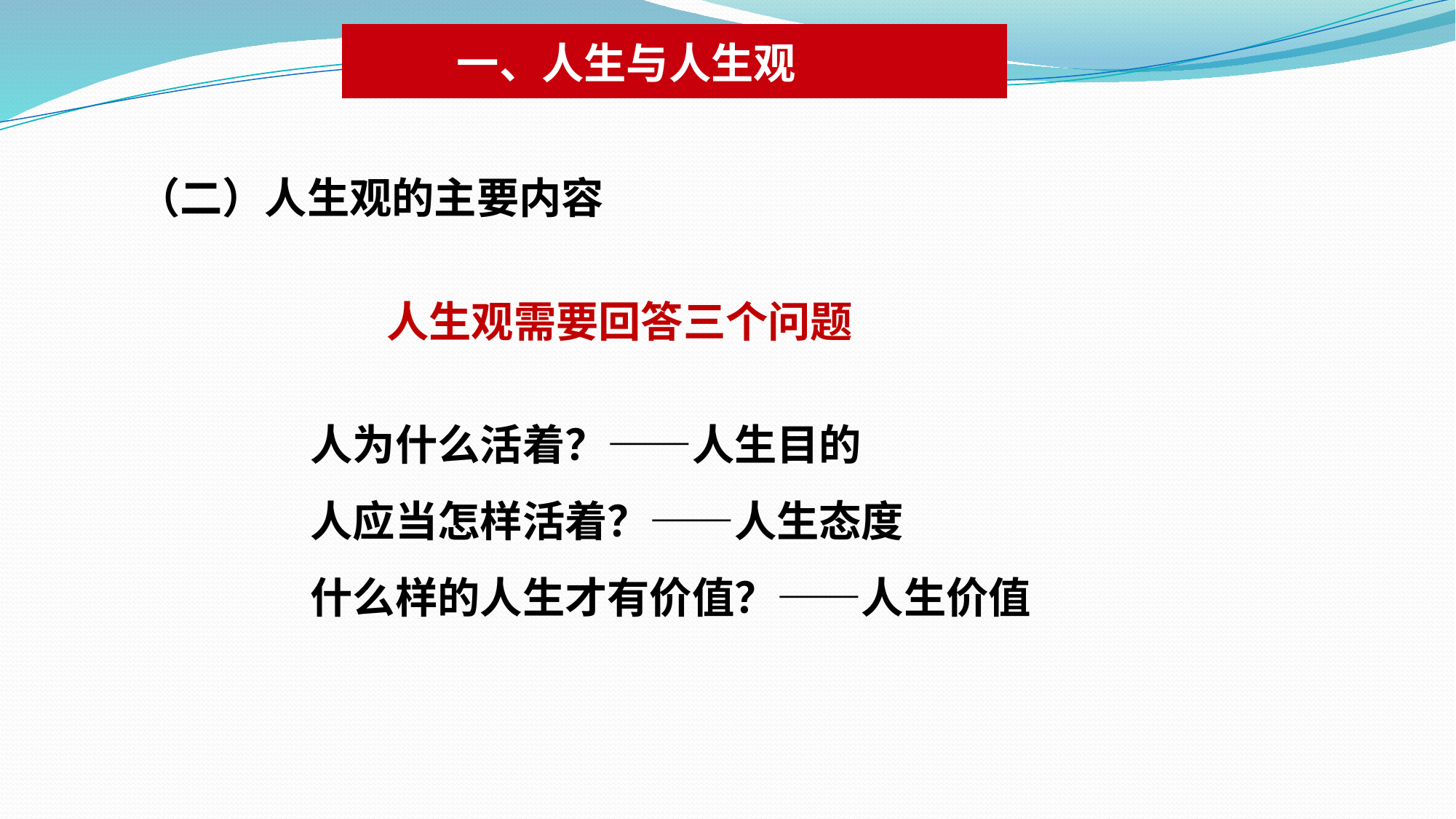

一、人生与人生观

（二）人生观的主要内容
人生观需要回答三个问题
人为什么活着？——人生目的
人应当怎样活着？——人生态度
什么样的人生才有价值？——人生价值